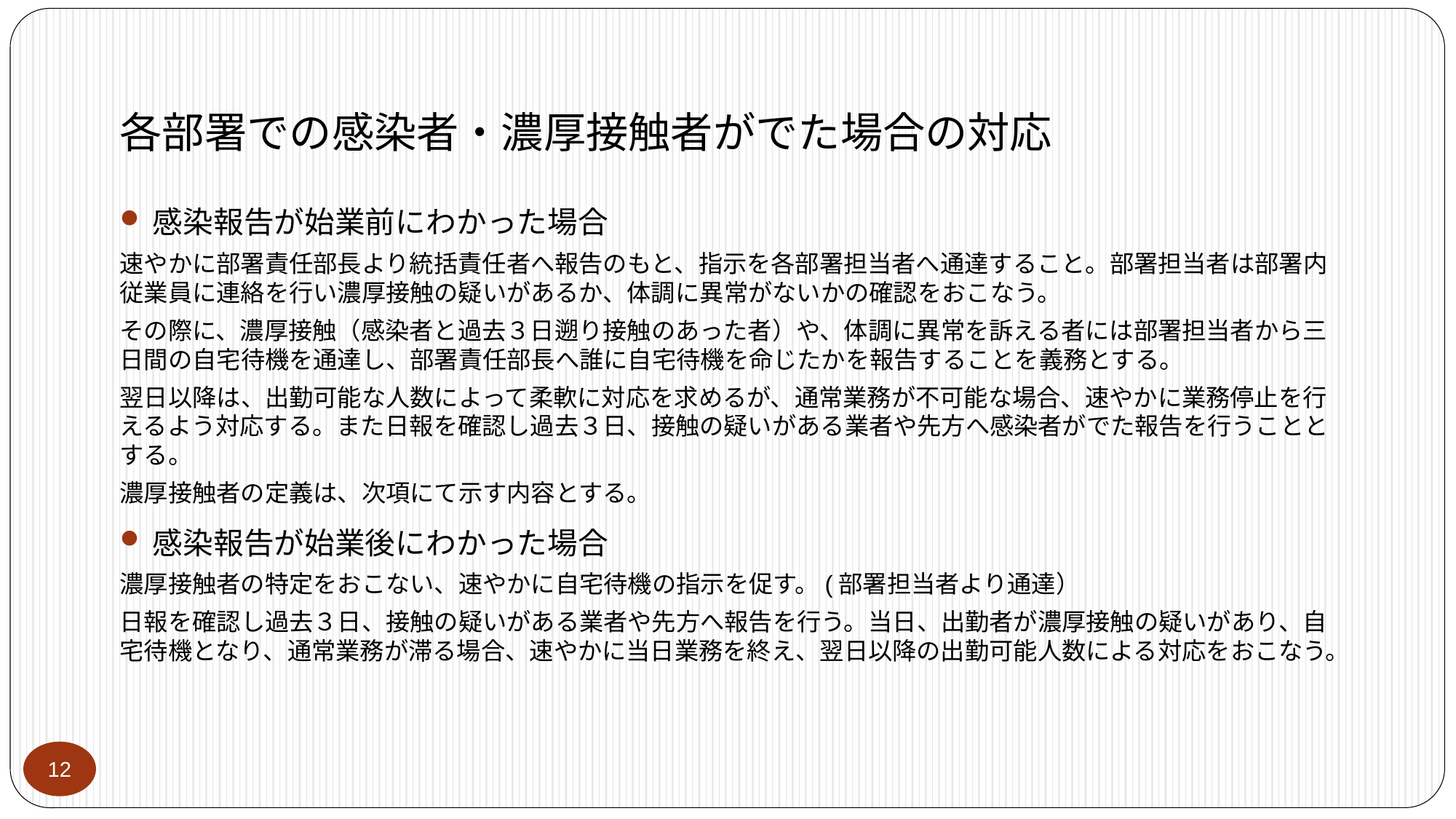

# 各部署での感染者・濃厚接触者がでた場合の対応
感染報告が始業前にわかった場合
速やかに部署責任部長より統括責任者へ報告のもと、指示を各部署担当者へ通達すること。部署担当者は部署内従業員に連絡を行い濃厚接触の疑いがあるか、体調に異常がないかの確認をおこなう。
その際に、濃厚接触（感染者と過去３日遡り接触のあった者）や、体調に異常を訴える者には部署担当者から三日間の自宅待機を通達し、部署責任部長へ誰に自宅待機を命じたかを報告することを義務とする。
翌日以降は、出勤可能な人数によって柔軟に対応を求めるが、通常業務が不可能な場合、速やかに業務停止を行えるよう対応する。また日報を確認し過去３日、接触の疑いがある業者や先方へ感染者がでた報告を行うこととする。
濃厚接触者の定義は、次項にて示す内容とする。

感染報告が始業後にわかった場合
濃厚接触者の特定をおこない、速やかに自宅待機の指示を促す。(部署担当者より通達）
日報を確認し過去３日、接触の疑いがある業者や先方へ報告を行う。当日、出勤者が濃厚接触の疑いがあり、自宅待機となり、通常業務が滞る場合、速やかに当日業務を終え、翌日以降の出勤可能人数による対応をおこなう。

12